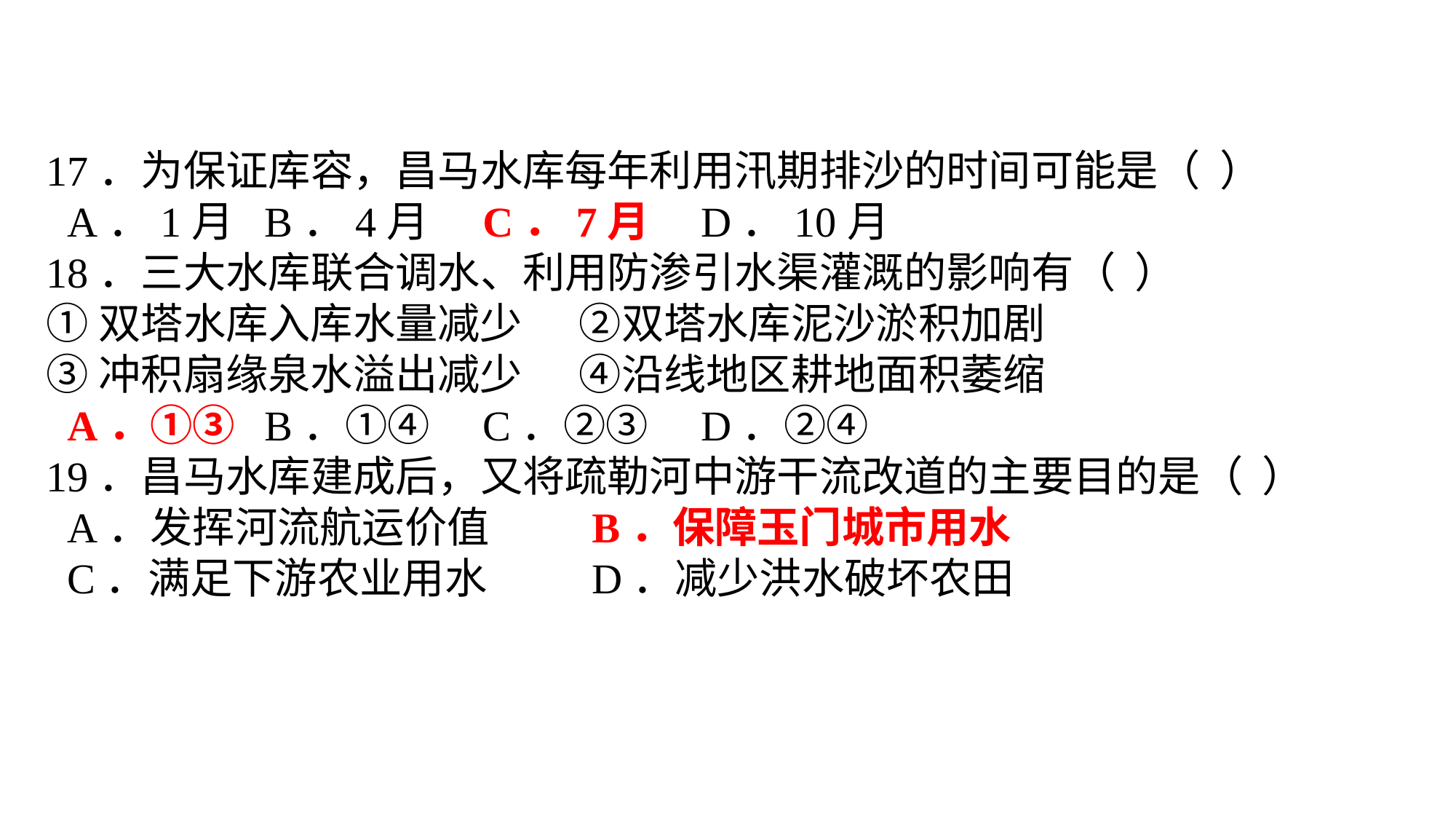

17．为保证库容，昌马水库每年利用汛期排沙的时间可能是（  ）  A．1月	B．4月	C．7月	D．10月18．三大水库联合调水、利用防渗引水渠灌溉的影响有（  ）①双塔水库入库水量减少      ②双塔水库泥沙淤积加剧③冲积扇缘泉水溢出减少      ④沿线地区耕地面积萎缩  A．①③	B．①④	C．②③	D．②④19．昌马水库建成后，又将疏勒河中游干流改道的主要目的是（  ）  A．发挥河流航运价值	B．保障玉门城市用水  C．满足下游农业用水	D．减少洪水破坏农田